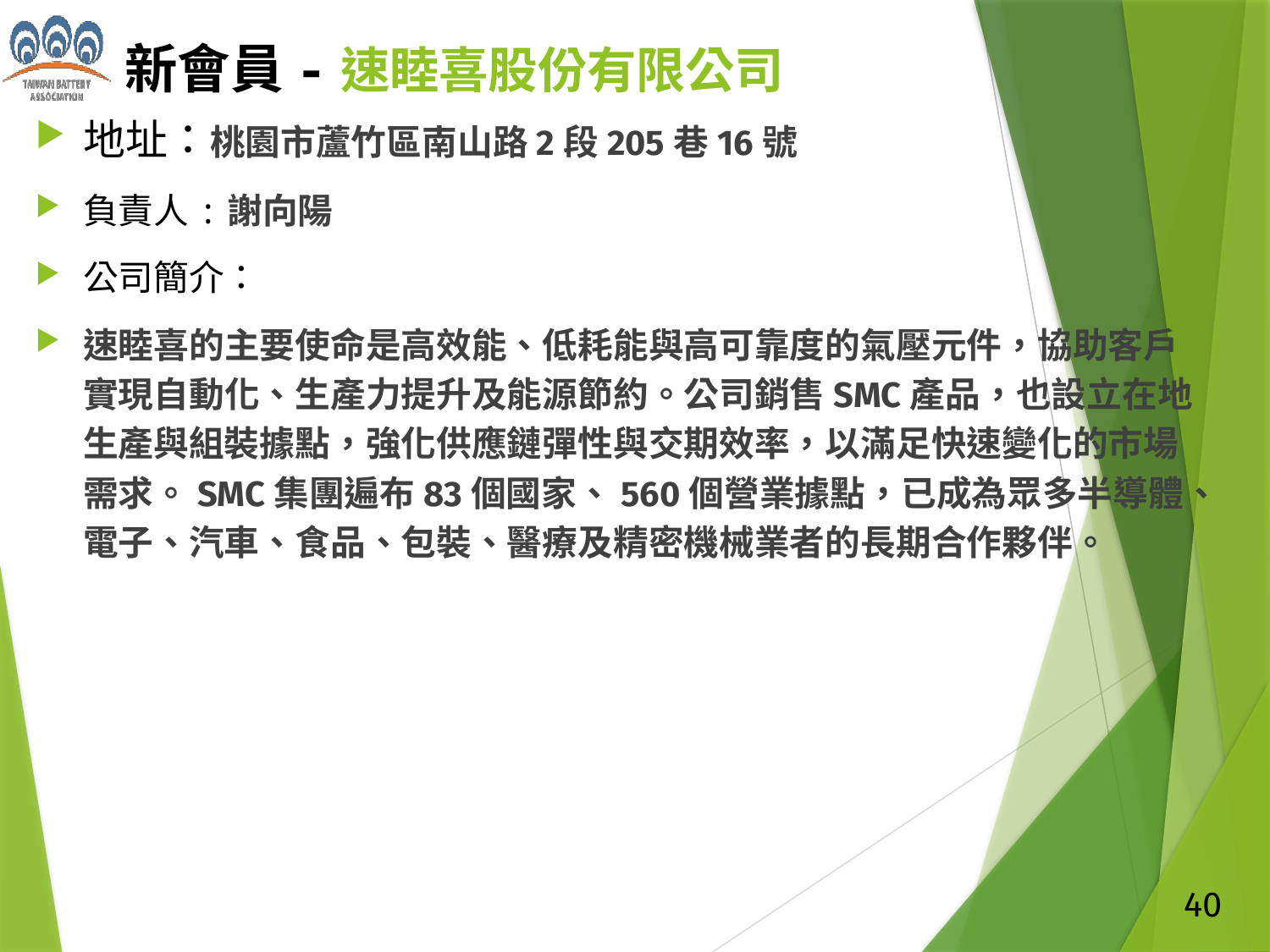

# 新會員-速睦喜股份有限公司
地址：桃園市蘆竹區南山路2段205巷16號
負責人:謝向陽
公司簡介：
速睦喜的主要使命是高效能、低耗能與高可靠度的氣壓元件，協助客戶實現自動化、生產力提升及能源節約。公司銷售SMC產品，也設立在地生產與組裝據點，強化供應鏈彈性與交期效率，以滿足快速變化的市場需求。SMC集團遍布83個國家、560個營業據點，已成為眾多半導體、電子、汽車、食品、包裝、醫療及精密機械業者的長期合作夥伴。
40